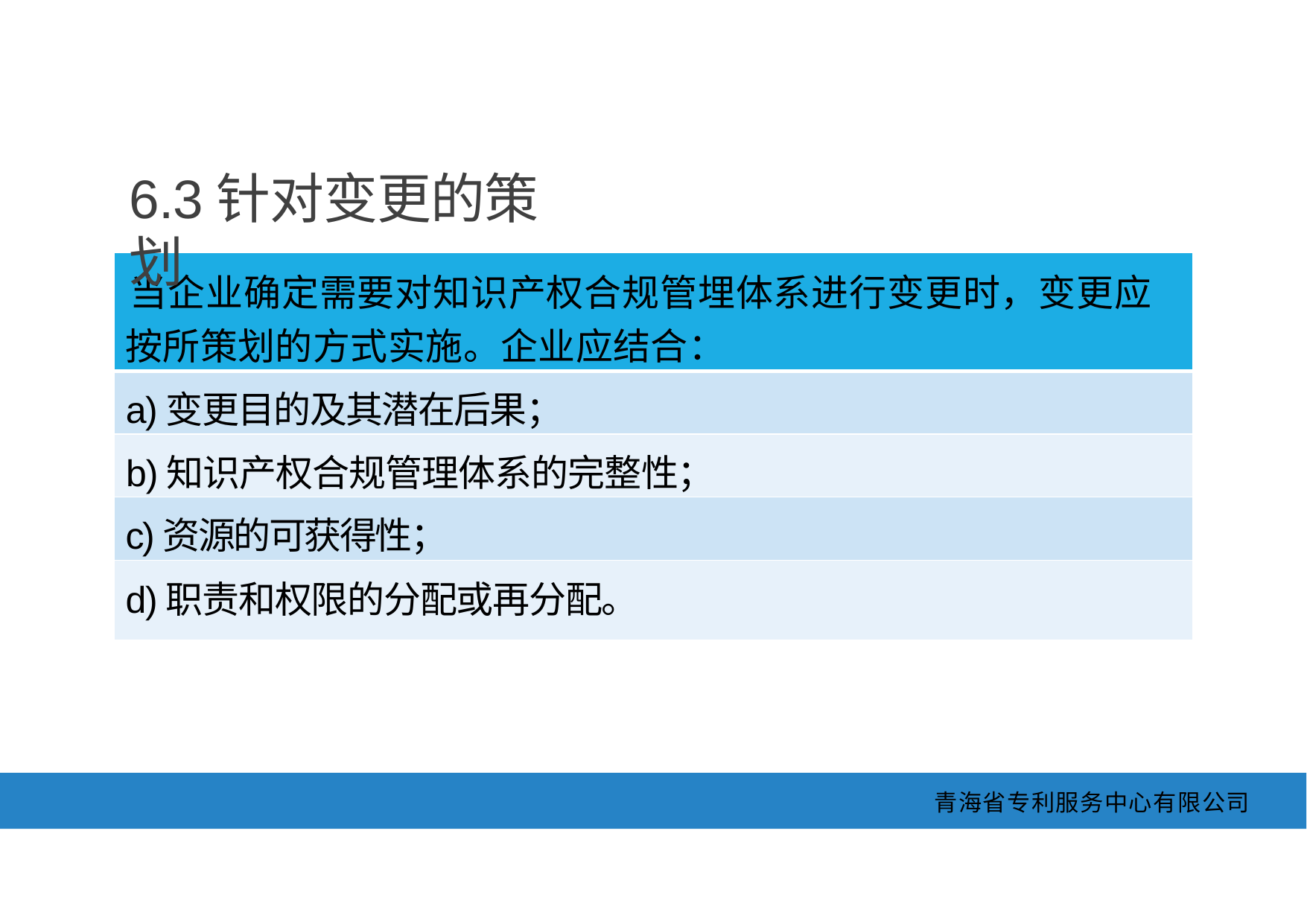

6.3针对变更的策划
| 当企业确定需要对知识产权合规管埋体系进行变更时，变更应 按所策划的方式实施。企业应结合： |
| --- |
| a)变更目的及其潜在后果； |
| b)知识产权合规管理体系的完整性； |
| c)资源的可获得性； |
| d)职责和权限的分配或再分配。 |

青海省专利服务中心有限公司